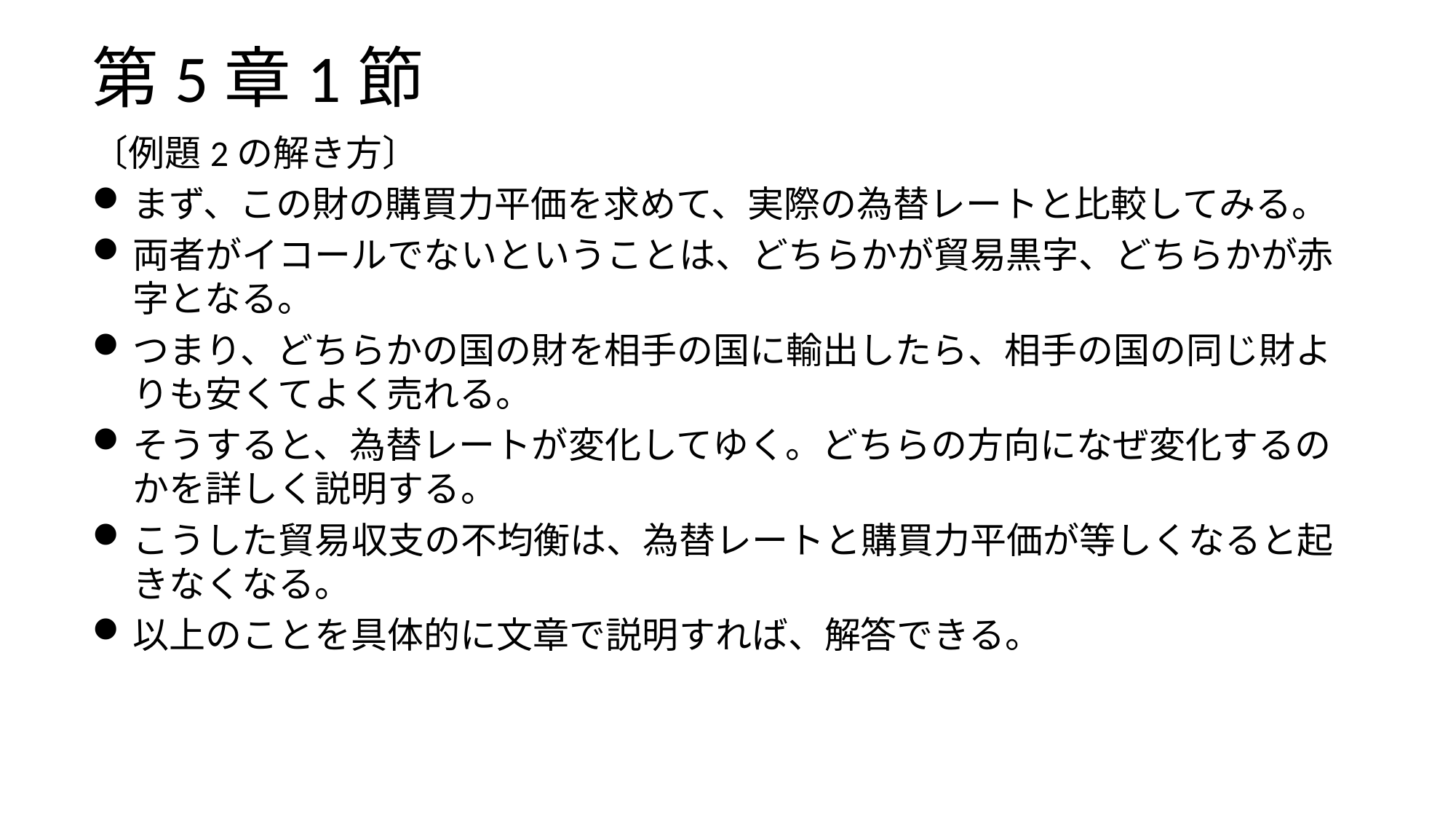

# 第5章1節
〔例題2の解き方〕
まず、この財の購買力平価を求めて、実際の為替レートと比較してみる。
両者がイコールでないということは、どちらかが貿易黒字、どちらかが赤字となる。
つまり、どちらかの国の財を相手の国に輸出したら、相手の国の同じ財よりも安くてよく売れる。
そうすると、為替レートが変化してゆく。どちらの方向になぜ変化するのかを詳しく説明する。
こうした貿易収支の不均衡は、為替レートと購買力平価が等しくなると起きなくなる。
以上のことを具体的に文章で説明すれば、解答できる。